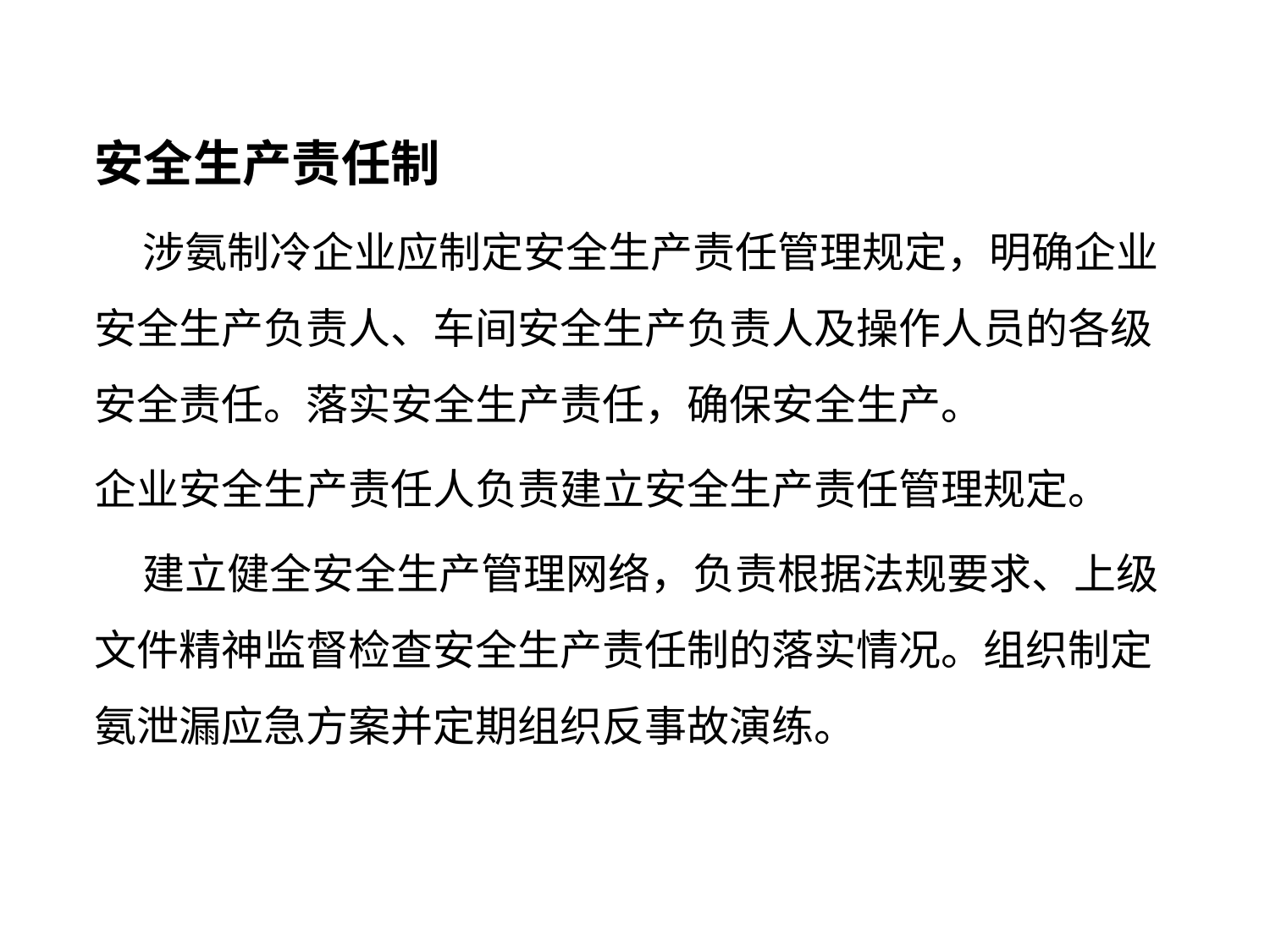

安全生产责任制
    涉氨制冷企业应制定安全生产责任管理规定，明确企业安全生产负责人、车间安全生产负责人及操作人员的各级安全责任。落实安全生产责任，确保安全生产。
企业安全生产责任人负责建立安全生产责任管理规定。
    建立健全安全生产管理网络，负责根据法规要求、上级文件精神监督检查安全生产责任制的落实情况。组织制定氨泄漏应急方案并定期组织反事故演练。

61